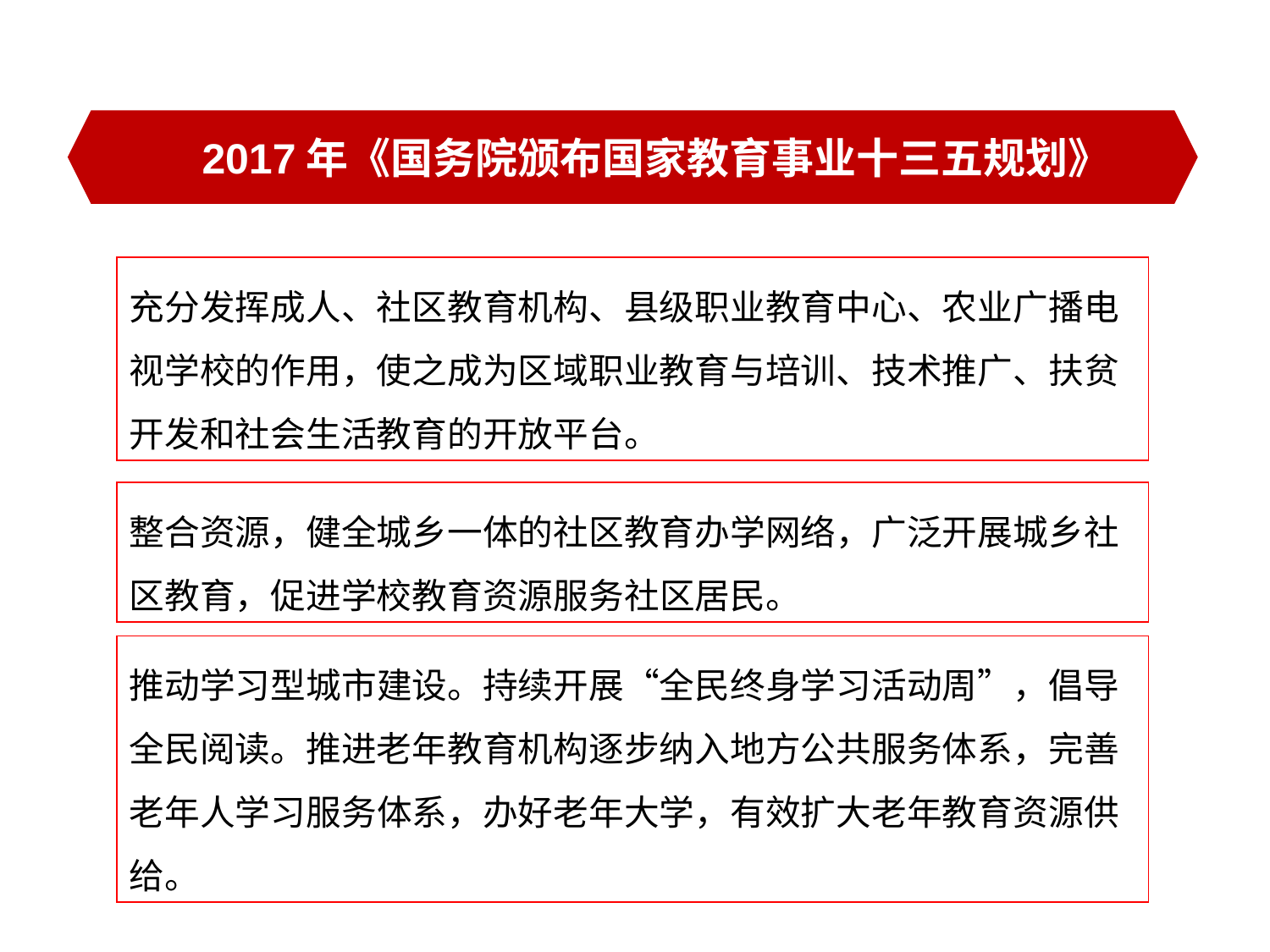

2017年《国务院颁布国家教育事业十三五规划》
充分发挥成人、社区教育机构、县级职业教育中心、农业广播电视学校的作用，使之成为区域职业教育与培训、技术推广、扶贫开发和社会生活教育的开放平台。
整合资源，健全城乡一体的社区教育办学网络，广泛开展城乡社区教育，促进学校教育资源服务社区居民。
推动学习型城市建设。持续开展“全民终身学习活动周”，倡导全民阅读。推进老年教育机构逐步纳入地方公共服务体系，完善老年人学习服务体系，办好老年大学，有效扩大老年教育资源供给。